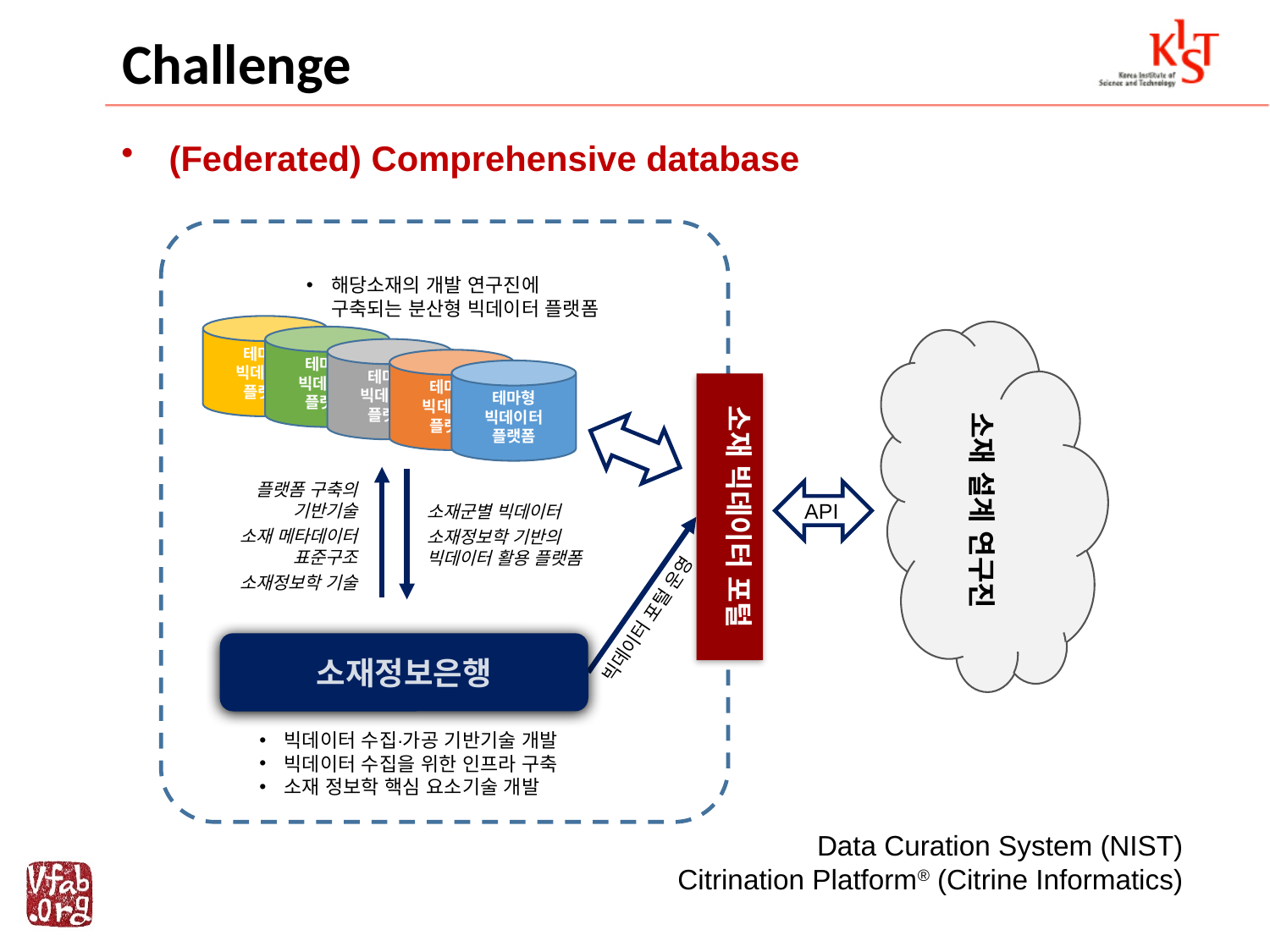

# Challenge
(Federated) Comprehensive database

해당소재의 개발 연구진에
구축되는 분산형 빅데이터 플랫폼
테마형 빅데이터 플랫폼
테마형 빅데이터 플랫폼
테마형 빅데이터 플랫폼
테마형 빅데이터 플랫폼
테마형 빅데이터 플랫폼
소재 빅데이터 포털
소재 설계 연구진

플랫폼 구축의
기반기술

소재 메타데이터
표준구조

소재정보학 기술

소재군별 빅데이터

소재정보학 기반의
빅데이터 활용 플랫폼
빅데이터 포털 운영
소재정보은행
빅데이터 수집∙가공 기반기술 개발
빅데이터 수집을 위한 인프라 구축
소재 정보학 핵심 요소기술 개발
API
Data Curation System (NIST)
Citrination Platform® (Citrine Informatics)